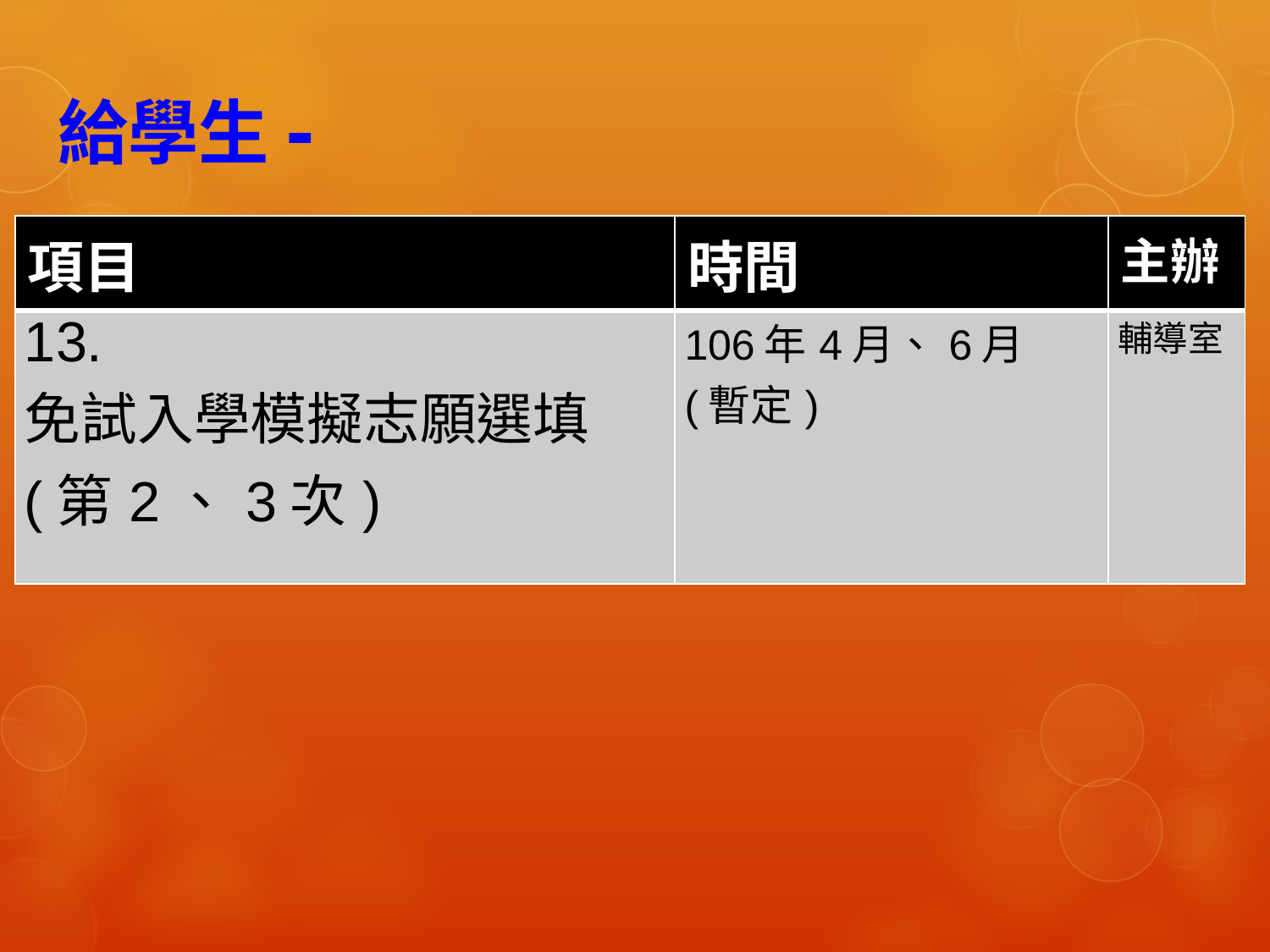

# 給學生-
| 項目 | 時間 | 主辦 |
| --- | --- | --- |
| 13. 免試入學模擬志願選填 (第2、3次) | 106年4月、6月(暫定) | 輔導室 |